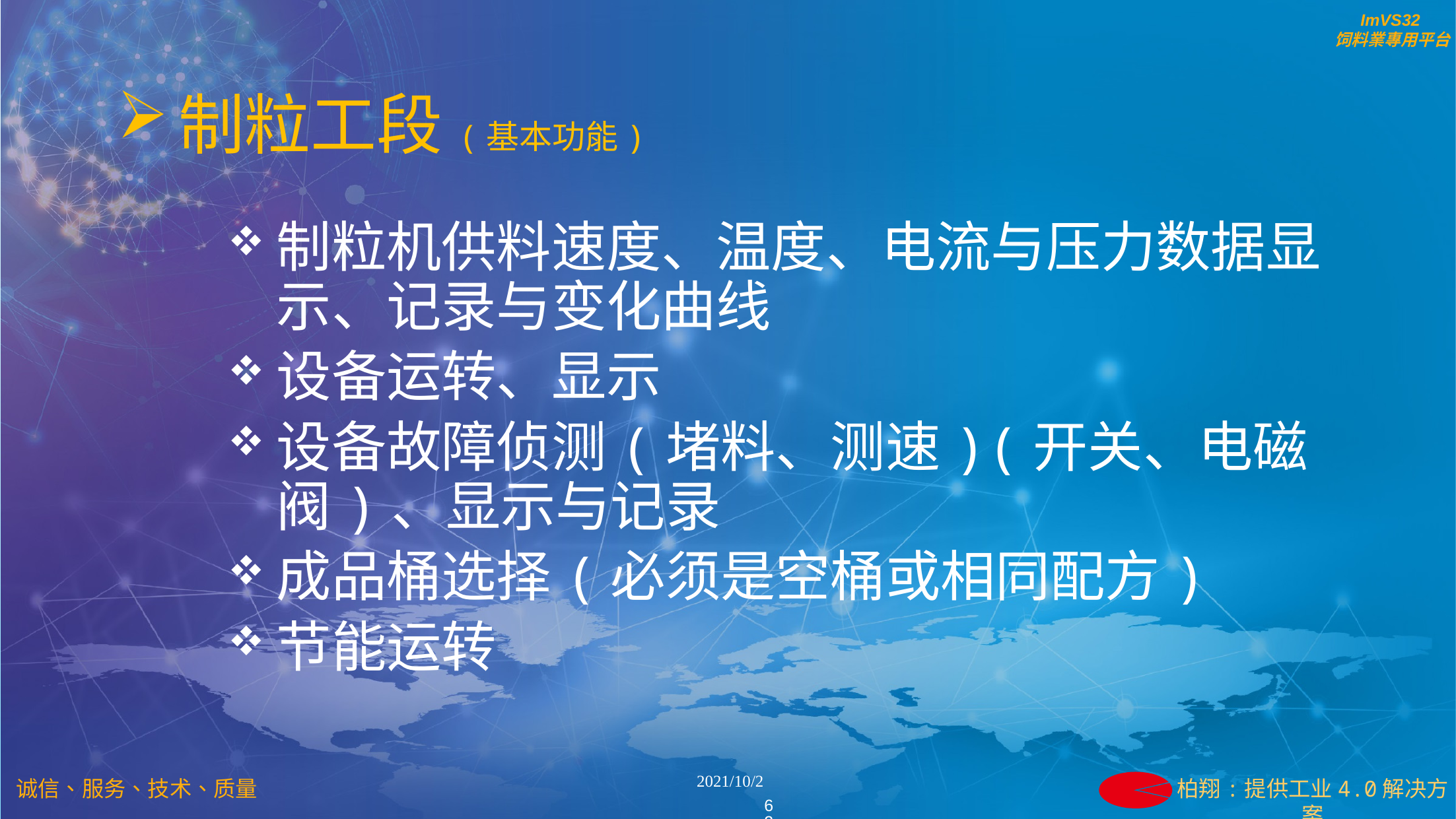

制粒工段(基本功能)
制粒机供料速度、温度、电流与压力数据显示、记录与变化曲线
设备运转、显示
设备故障侦测(堵料、测速)(开关、电磁阀)、显示与记录
成品桶选择(必须是空桶或相同配方)
节能运转

62